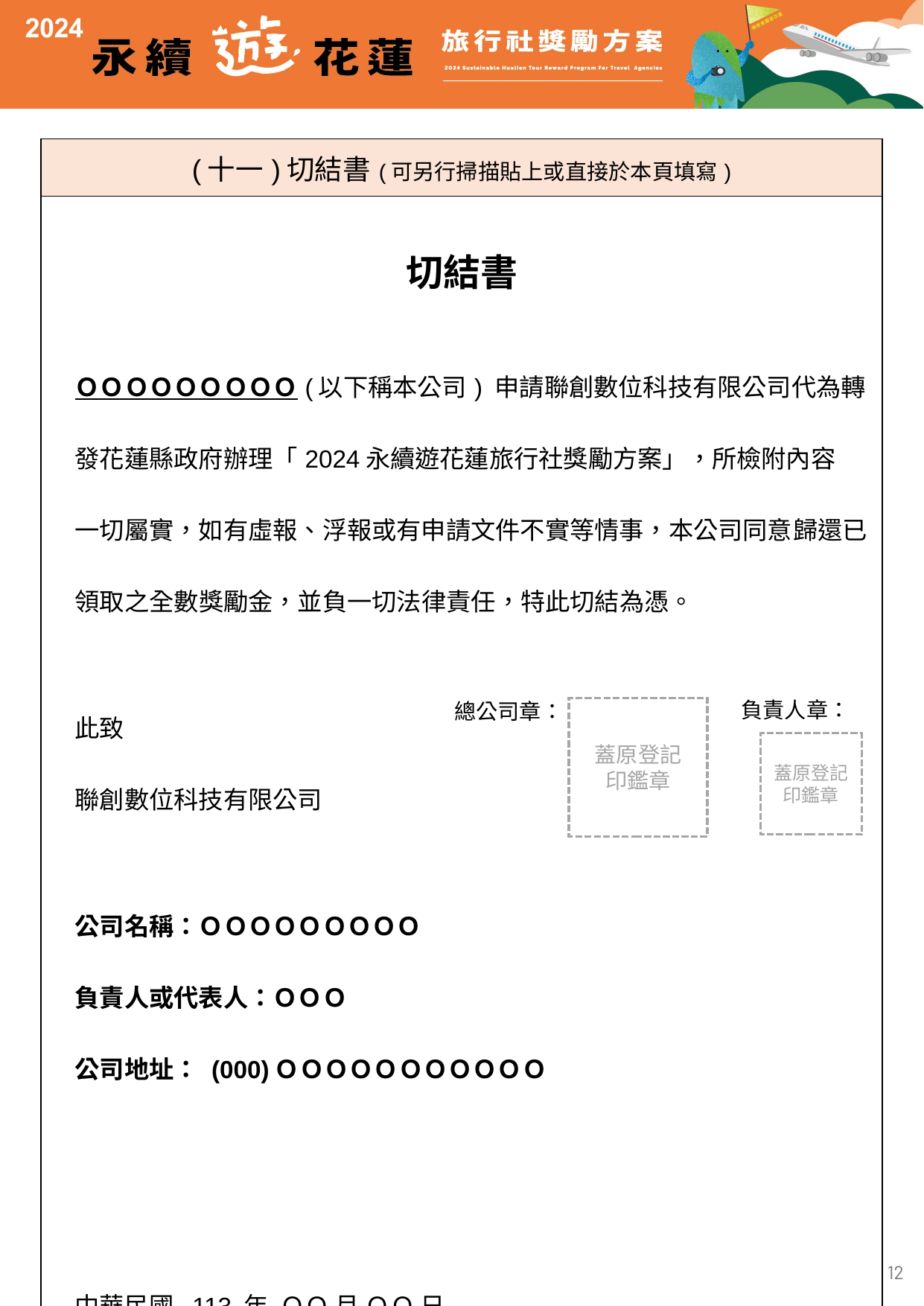

| (十一)切結書(可另行掃描貼上或直接於本頁填寫) |
| --- |
| 切結書 ＯＯＯＯＯＯＯＯＯ(以下稱本公司) 申請聯創數位科技有限公司代為轉發花蓮縣政府辦理「2024永續遊花蓮旅行社獎勵方案」，所檢附內容 一切屬實，如有虛報、浮報或有申請文件不實等情事，本公司同意歸還已領取之全數獎勵金，並負一切法律責任，特此切結為憑。 此致 聯創數位科技有限公司 公司名稱：ＯＯＯＯＯＯＯＯＯ 負責人或代表人：ＯＯＯ 公司地址： (000)ＯＯＯＯＯＯＯＯＯＯＯ 中華民國 113 年 ＯＯ 月 ＯＯ 日 |
填寫完成後，請於本ppt點擊
【檔案】>【另存新檔】
>檔案格式選擇【PDF】 >【儲存】
>檔名：ＯＯＯ旅行社＿永續遊花蓮
負責人章：
總公司章：
蓋原登記
印鑑章
蓋原登記
印鑑章
12